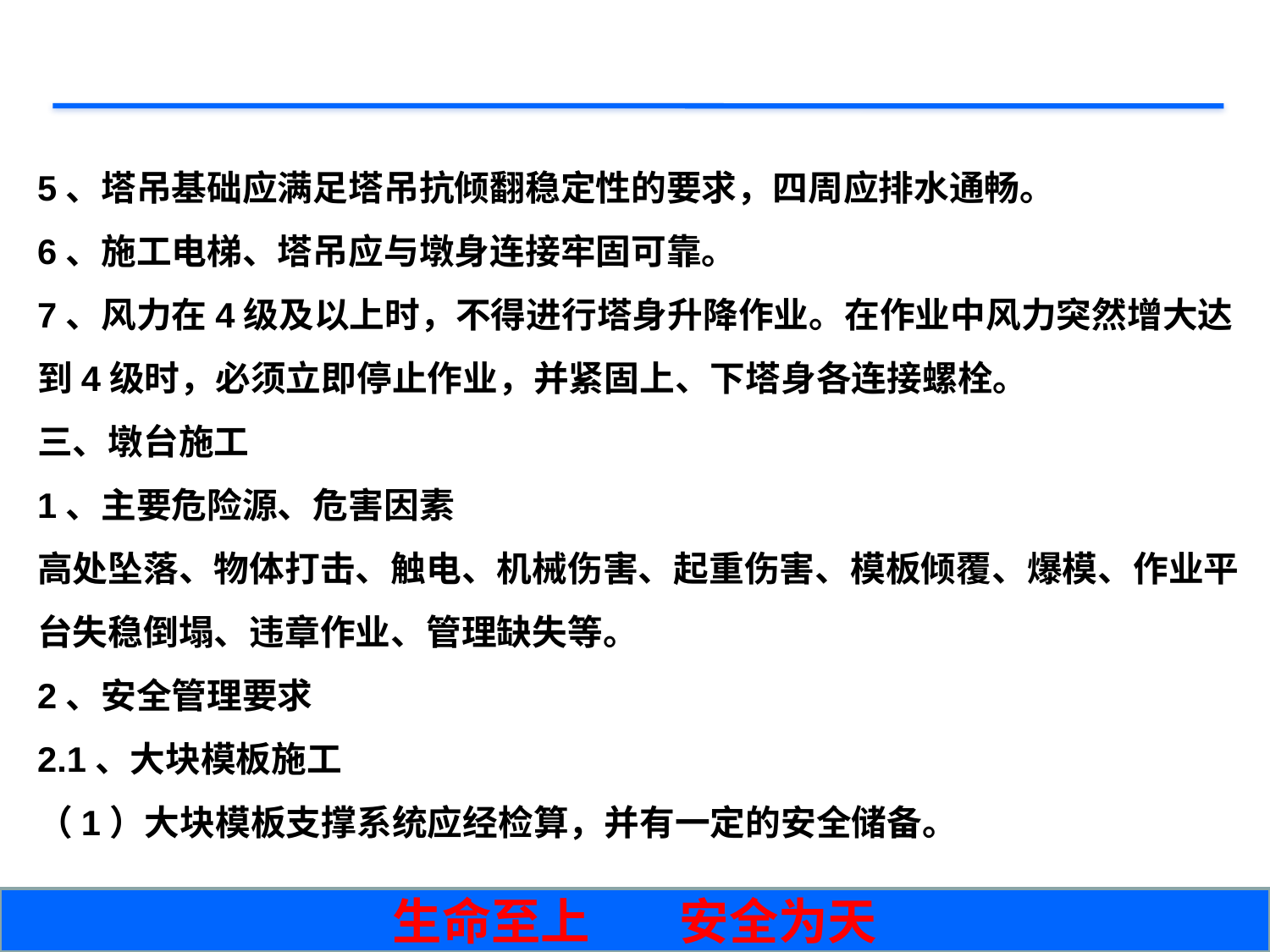

5、塔吊基础应满足塔吊抗倾翻稳定性的要求，四周应排水通畅。
6、施工电梯、塔吊应与墩身连接牢固可靠。
7、风力在4级及以上时，不得进行塔身升降作业。在作业中风力突然增大达到4级时，必须立即停止作业，并紧固上、下塔身各连接螺栓。
三、墩台施工
1、主要危险源、危害因素
高处坠落、物体打击、触电、机械伤害、起重伤害、模板倾覆、爆模、作业平台失稳倒塌、违章作业、管理缺失等。
2、安全管理要求
2.1、大块模板施工
（1）大块模板支撑系统应经检算，并有一定的安全储备。